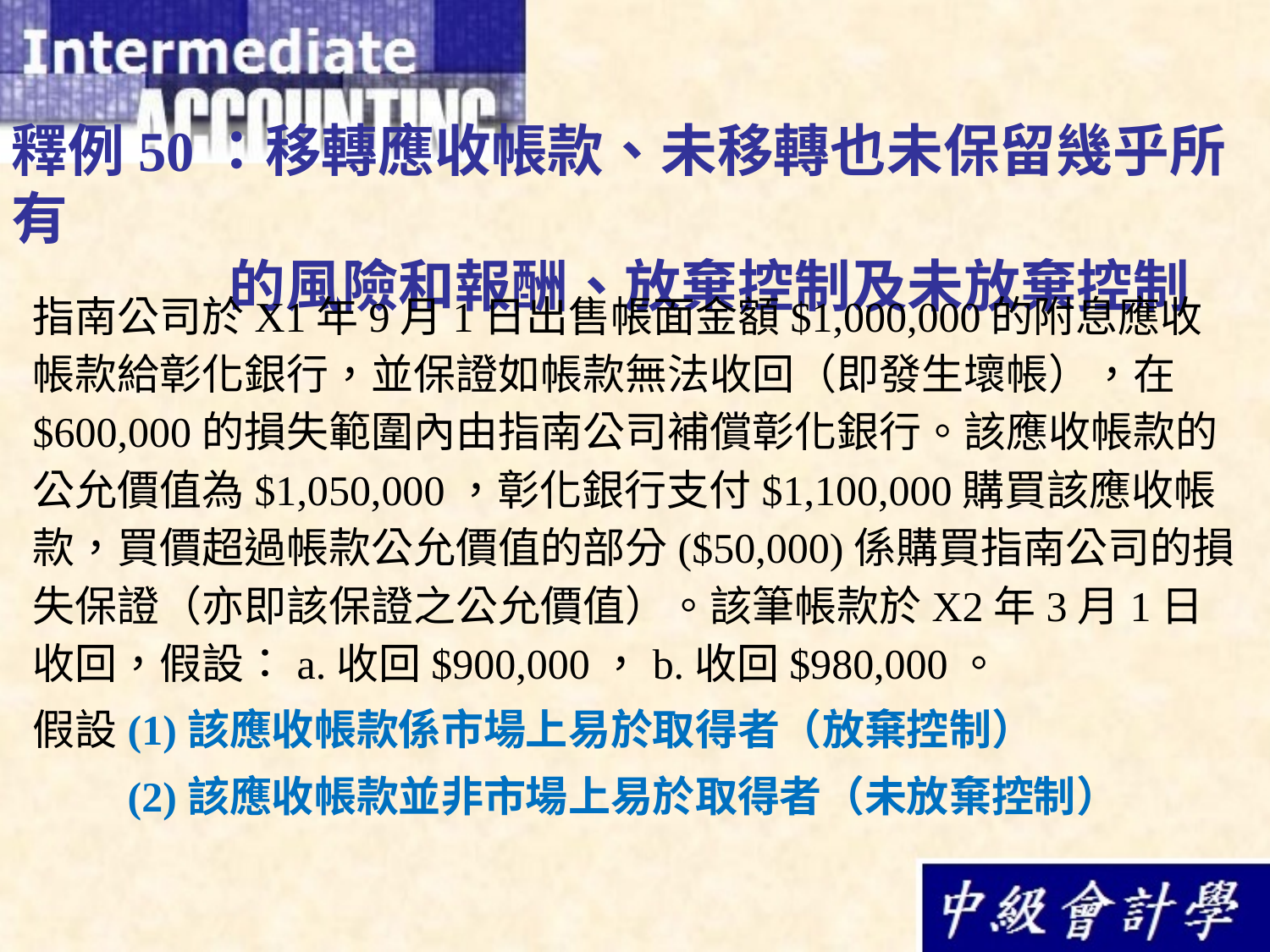

# 釋例50：移轉應收帳款、未移轉也未保留幾乎所有 的風險和報酬、放棄控制及未放棄控制
指南公司於X1年9月1日出售帳面金額$1,000,000的附息應收帳款給彰化銀行，並保證如帳款無法收回（即發生壞帳），在$600,000的損失範圍內由指南公司補償彰化銀行。該應收帳款的公允價值為$1,050,000，彰化銀行支付$1,100,000購買該應收帳款，買價超過帳款公允價值的部分($50,000)係購買指南公司的損失保證（亦即該保證之公允價值）。該筆帳款於X2年3月1日收回，假設：a.收回$900,000，b.收回$980,000。
假設(1)該應收帳款係市場上易於取得者（放棄控制）
　　(2)該應收帳款並非市場上易於取得者（未放棄控制）